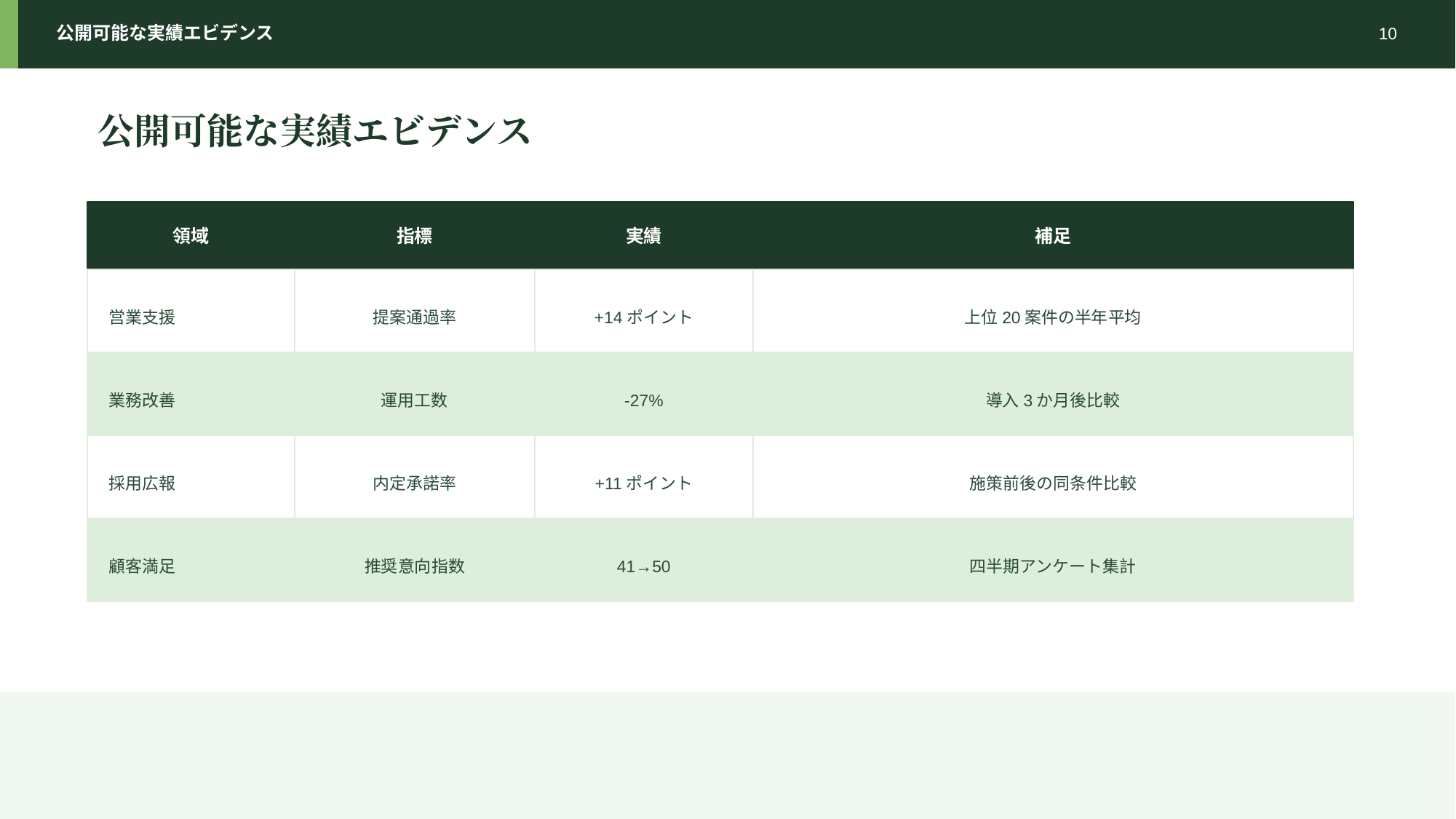

公開可能な実績エビデンス
10
公開可能な実績エビデンス

領域
指標
実績
補足

営業支援
提案通過率
+14ポイント
上位20案件の半年平均

業務改善
運用工数
-27%
導入3か月後比較

採用広報
内定承諾率
+11ポイント
施策前後の同条件比較

顧客満足
推奨意向指数
41→50
四半期アンケート集計